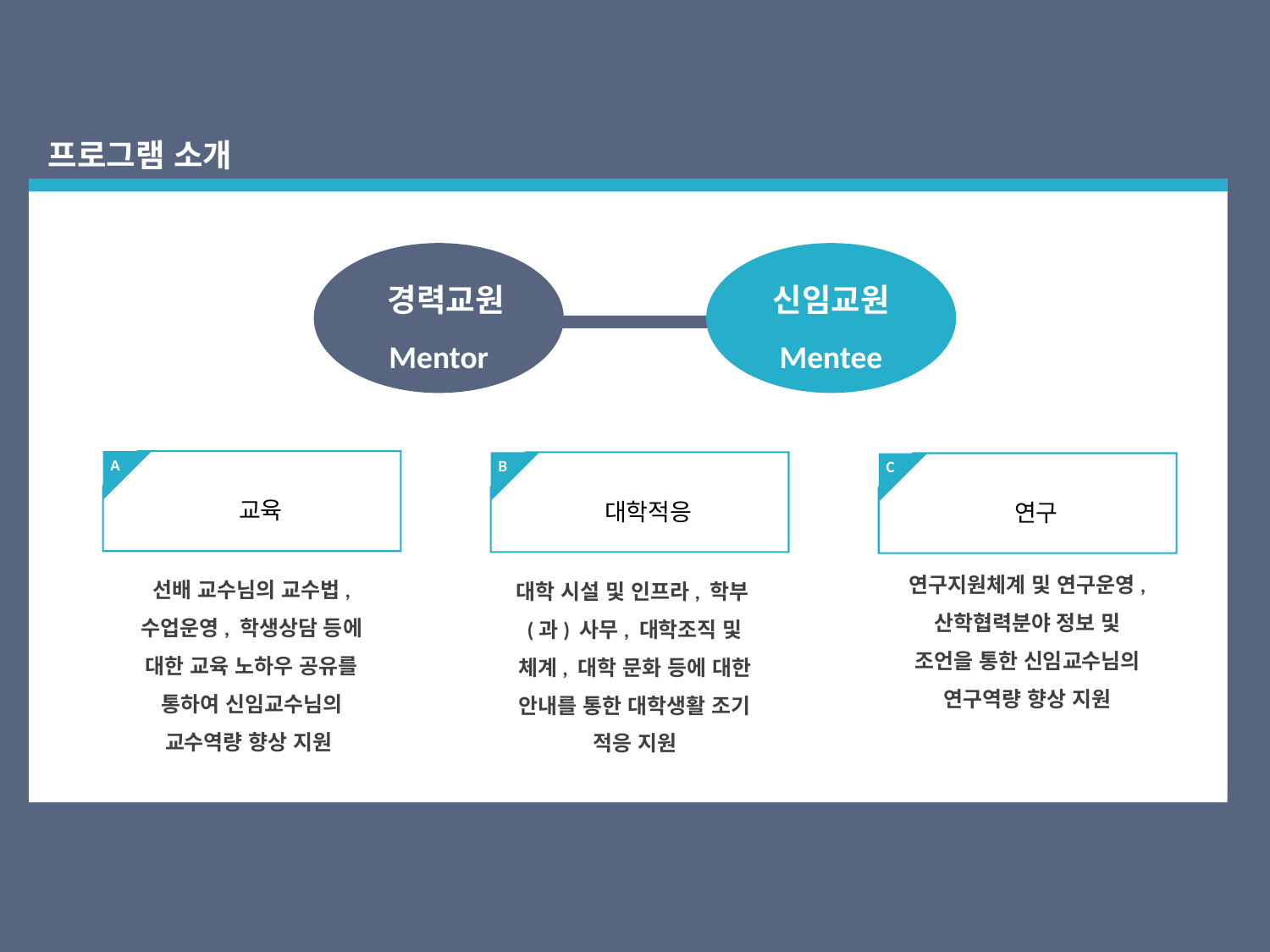

프로그램 소개

 경력교원
Mentor
신임교원
Mentee

A
교육
대학적응
B
연구
C
연구지원체계 및 연구운영, 산학협력분야 정보 및 조언을 통한 신임교수님의 연구역량 향상 지원
선배 교수님의 교수법, 수업운영, 학생상담 등에 대한 교육 노하우 공유를 통하여 신임교수님의 교수역량 향상 지원
대학 시설 및 인프라, 학부(과) 사무, 대학조직 및 체계, 대학 문화 등에 대한 안내를 통한 대학생활 조기 적응 지원